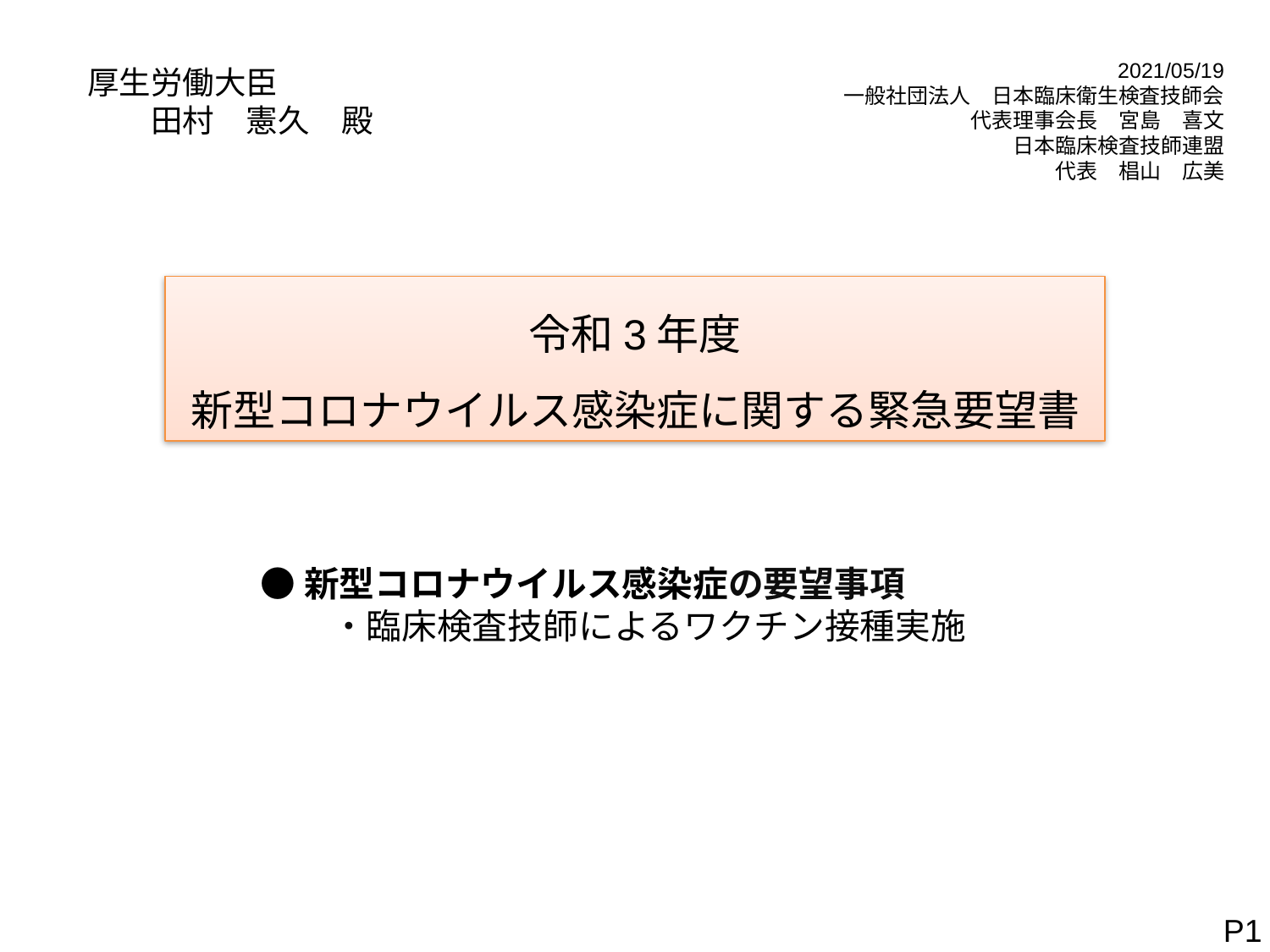

2021/05/19
一般社団法人　日本臨床衛生検査技師会
代表理事会長　宮島　喜文
日本臨床検査技師連盟
代表　椙山　広美
厚生労働大臣
　　田村　憲久　殿
令和3年度
新型コロナウイルス感染症に関する緊急要望書
●新型コロナウイルス感染症の要望事項
　　・臨床検査技師によるワクチン接種実施
P1